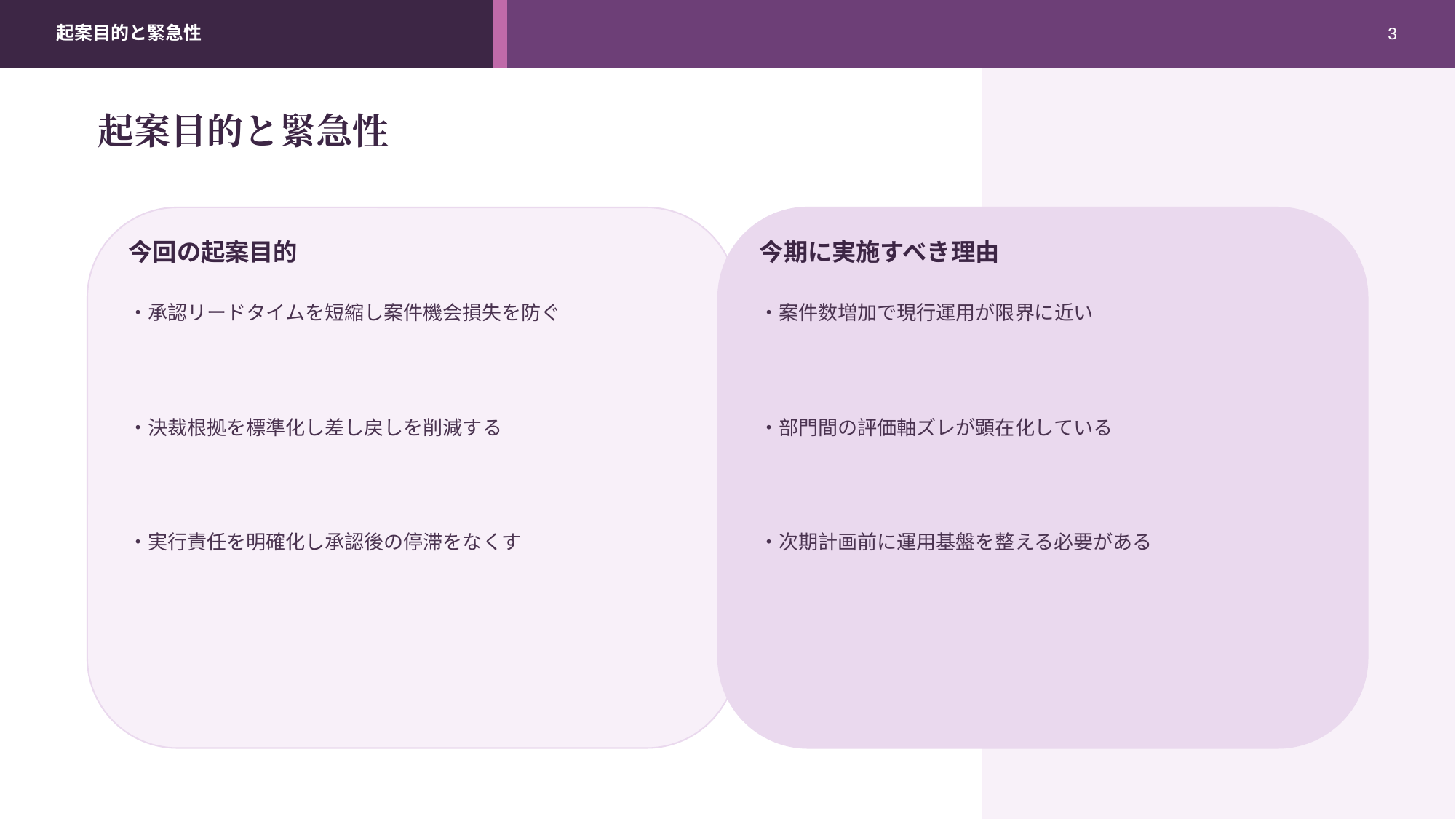

起案目的と緊急性
3

起案目的と緊急性

今回の起案目的
今期に実施すべき理由
・承認リードタイムを短縮し案件機会損失を防ぐ
・案件数増加で現行運用が限界に近い
・決裁根拠を標準化し差し戻しを削減する
・部門間の評価軸ズレが顕在化している
・実行責任を明確化し承認後の停滞をなくす
・次期計画前に運用基盤を整える必要がある